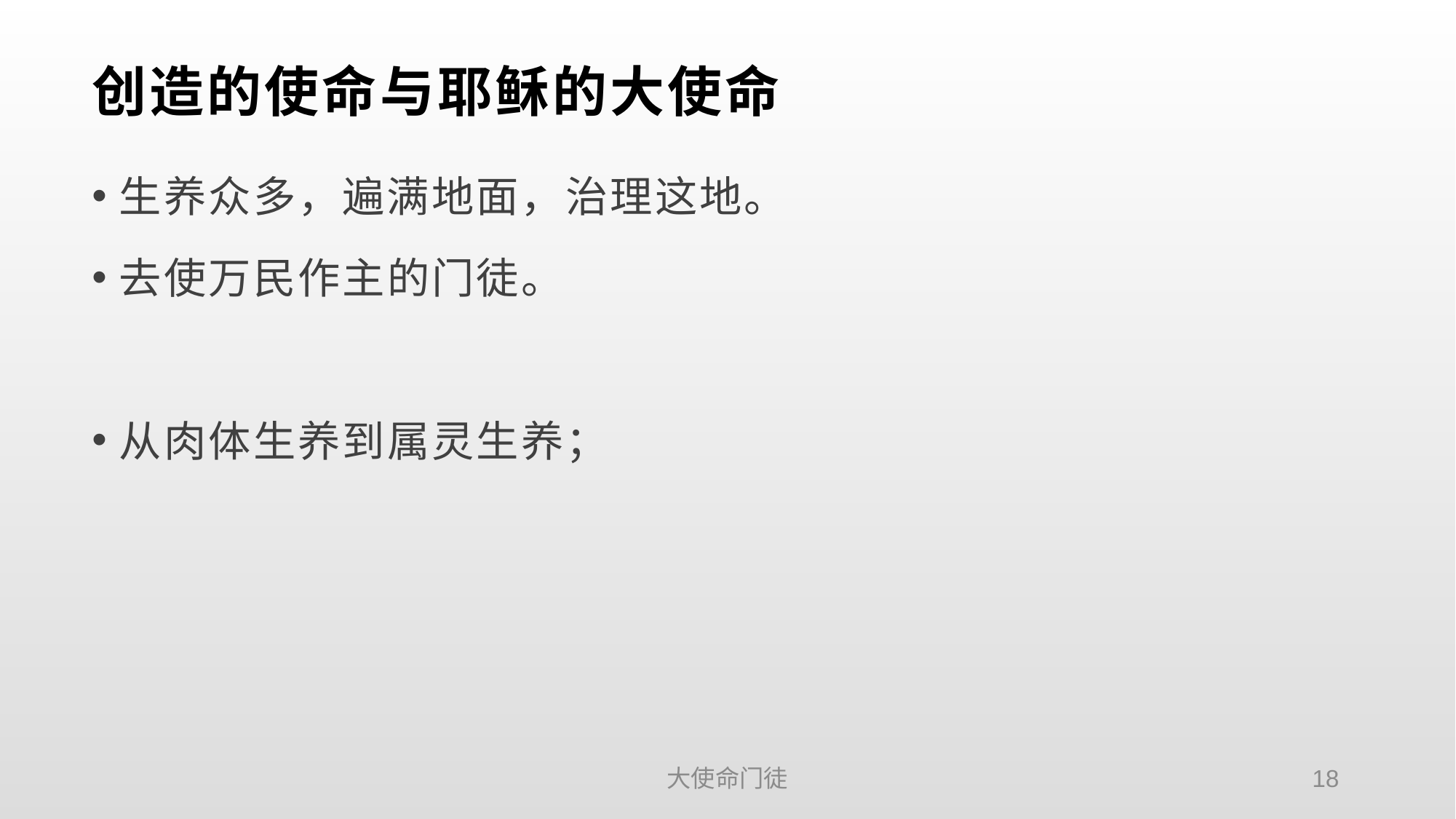

# 创造的使命与耶稣的大使命
生养众多，遍满地面，治理这地。
去使万民作主的门徒。

从肉体生养到属灵生养；

大使命门徒
18